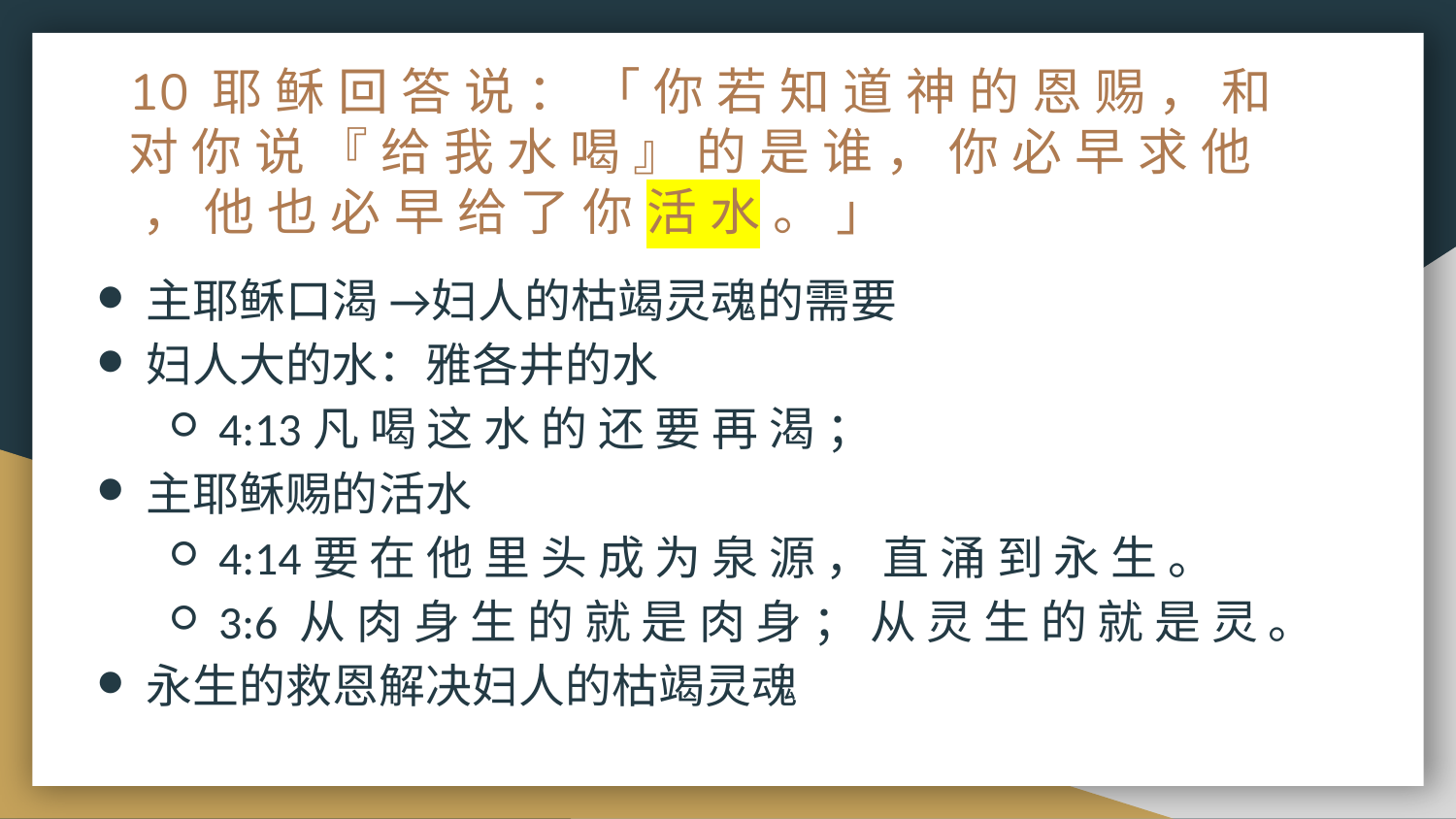

# 10 耶 稣 回 答 说 ： 「 你 若 知 道 神 的 恩 赐 ， 和 对 你 说 『 给 我 水 喝 』 的 是 谁 ， 你 必 早 求 他 ， 他 也 必 早 给 了 你 活 水 。 」
主耶稣口渴 →妇人的枯竭灵魂的需要
妇人大的水：雅各井的水
4:13凡 喝 这 水 的 还 要 再 渴 ；
主耶稣赐的活水
4:14要 在 他 里 头 成 为 泉 源 ， 直 涌 到 永 生 。
3:6 从 肉 身 生 的 就 是 肉 身 ； 从 灵 生 的 就 是 灵 。
永生的救恩解决妇人的枯竭灵魂